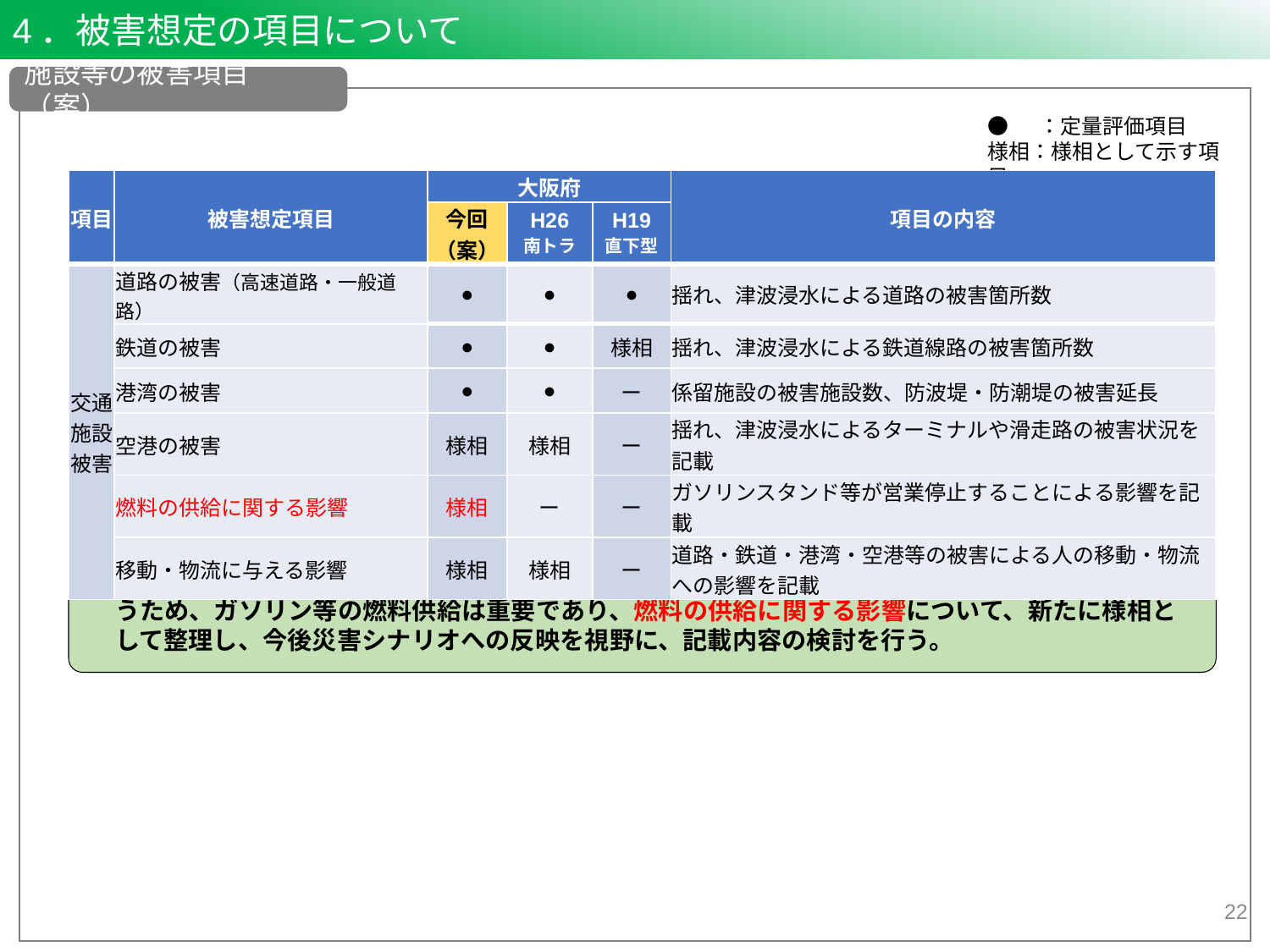

4．被害想定の項目について
施設等の被害項目（案）

●　 ：定量評価項目
様相：様相として示す項目
| 項目 | 被害想定項目 | 大阪府 |  |  | 項目の内容 |
| --- | --- | --- | --- | --- | --- |
|  |  | 今回 （案） | H26 南トラ | H19 直下型 |  |
| 交通施設被害 | 道路の被害（高速道路・一般道路） | ● | ● | ● | 揺れ、津波浸水による道路の被害箇所数 |
|  | 鉄道の被害 | ● | ● | 様相 | 揺れ、津波浸水による鉄道線路の被害箇所数 |
|  | 港湾の被害 | ● | ● | ー | 係留施設の被害施設数、防波堤・防潮堤の被害延長 |
|  | 空港の被害 | 様相 | 様相 | ー | 揺れ、津波浸水によるターミナルや滑走路の被害状況を記載 |
|  | 燃料の供給に関する影響 | 様相 | ー | ー | ガソリンスタンド等が営業停止することによる影響を記載 |
|  | 移動・物流に与える影響 | 様相 | 様相 | ー | 道路・鉄道・港湾・空港等の被害による人の移動・物流への影響を記載 |
| 項目 | 被害想定項目 | 大阪府 |  |  | 項目の内容 |
| --- | --- | --- | --- | --- | --- |
|  |  | 今回 （案） | H26 南トラ | H19 直下型 |  |
| ライフライン被害 | 上水道の被害 | ● | ● | ● | 断水人口、断水率 |
|  | 下水道の被害 | ● | ● | ー | 機能支障人口 |
|  | 電力の被害 | ● | ● | ● | 停電軒数 |
|  | 通信（固定電話）の被害 | ● | ● | ● | 不通回線数 |
|  | （携帯電話）の被害 | ● | ● | ● | 停波基地局率、携帯電話不通ランク |
|  | （インターネット）の被害 | 様相 | ー | ー | インターネットが使用できなくなる状況と影響を記載 |
|  | ガス（都市ガス）の被害 | ● | ● | ● | 供給停止戸数 |
能登半島地震の振り返りにおいても、物流に関する課題を抽出している。発災後の災害対応を行うため、ガソリン等の燃料供給は重要であり、燃料の供給に関する影響について、新たに様相として整理し、今後災害シナリオへの反映を視野に、記載内容の検討を行う。
22